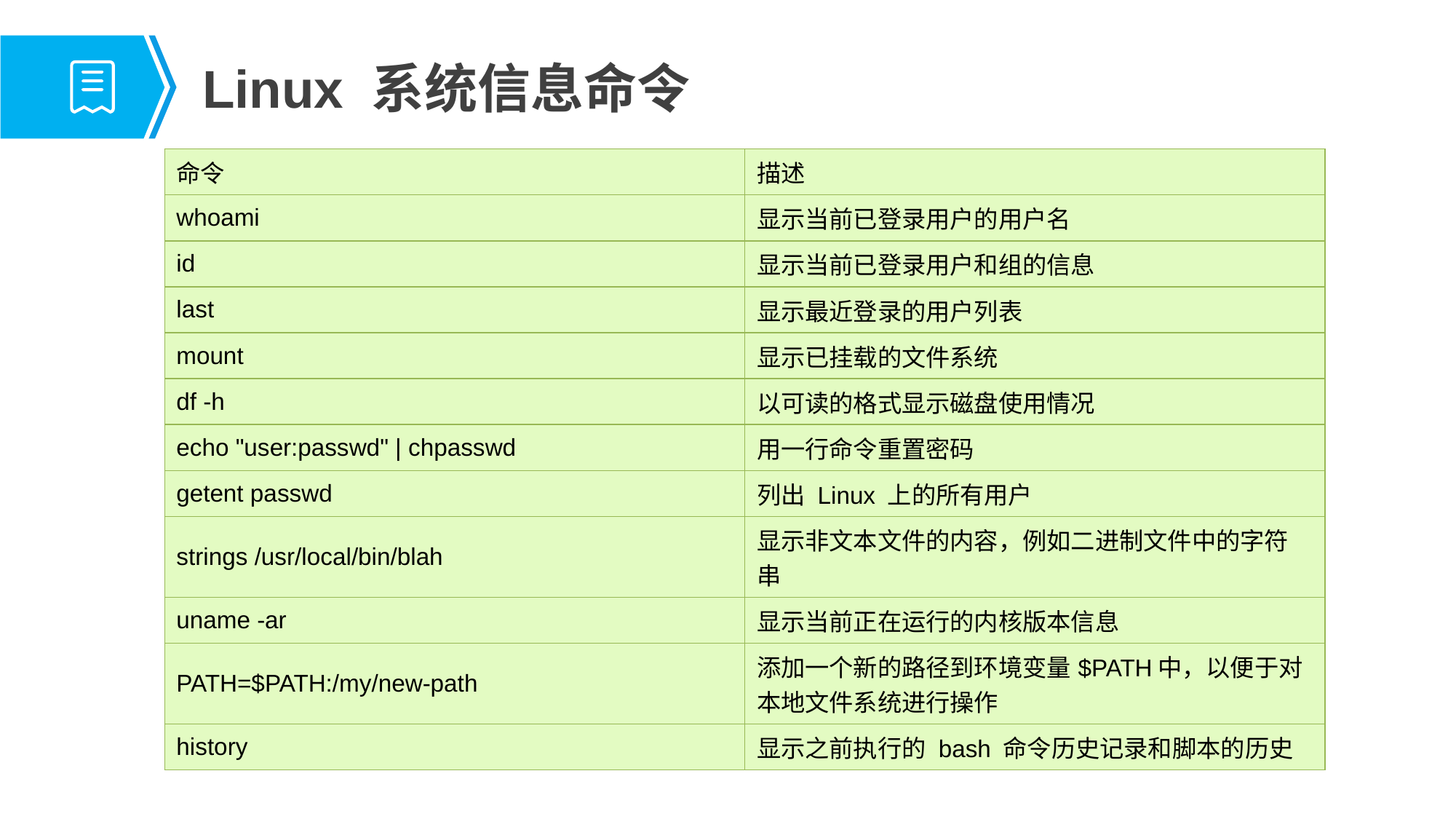

# Linux 系统信息命令

| 命令 | 描述 |
| --- | --- |
| whoami | 显示当前已登录用户的用户名 |
| id | 显示当前已登录用户和组的信息 |
| last | 显示最近登录的用户列表 |
| mount | 显示已挂载的文件系统 |
| df -h | 以可读的格式显示磁盘使用情况 |
| echo "user:passwd" | chpasswd | 用一行命令重置密码 |
| getent passwd | 列出 Linux 上的所有用户 |
| strings /usr/local/bin/blah | 显示非文本文件的内容，例如二进制文件中的字符串 |
| uname -ar | 显示当前正在运行的内核版本信息 |
| PATH=$PATH:/my/new-path | 添加一个新的路径到环境变量$PATH中，以便于对本地文件系统进行操作 |
| history | 显示之前执行的 bash 命令历史记录和脚本的历史 |